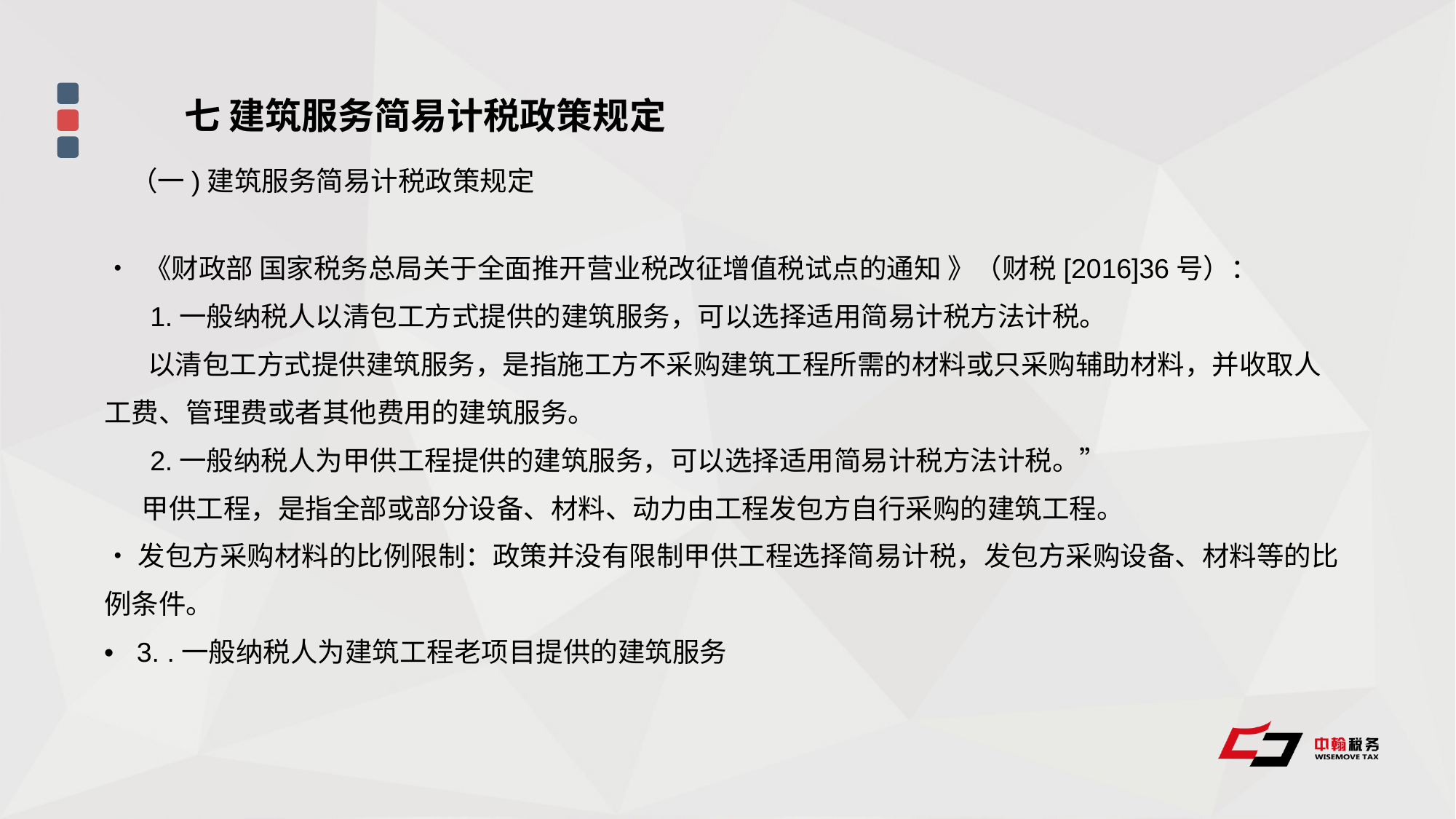

七 建筑服务简易计税政策规定
（一)建筑服务简易计税政策规定
• 《财政部 国家税务总局关于全面推开营业税改征增值税试点的通知 》（财税[2016]36号）：
      1.一般纳税人以清包工方式提供的建筑服务，可以选择适用简易计税方法计税。
      以清包工方式提供建筑服务，是指施工方不采购建筑工程所需的材料或只采购辅助材料，并收取人工费、管理费或者其他费用的建筑服务。
      2.一般纳税人为甲供工程提供的建筑服务，可以选择适用简易计税方法计税。”
     甲供工程，是指全部或部分设备、材料、动力由工程发包方自行采购的建筑工程。
•发包方采购材料的比例限制：政策并没有限制甲供工程选择简易计税，发包方采购设备、材料等的比例条件。
•   3. .一般纳税人为建筑工程老项目提供的建筑服务